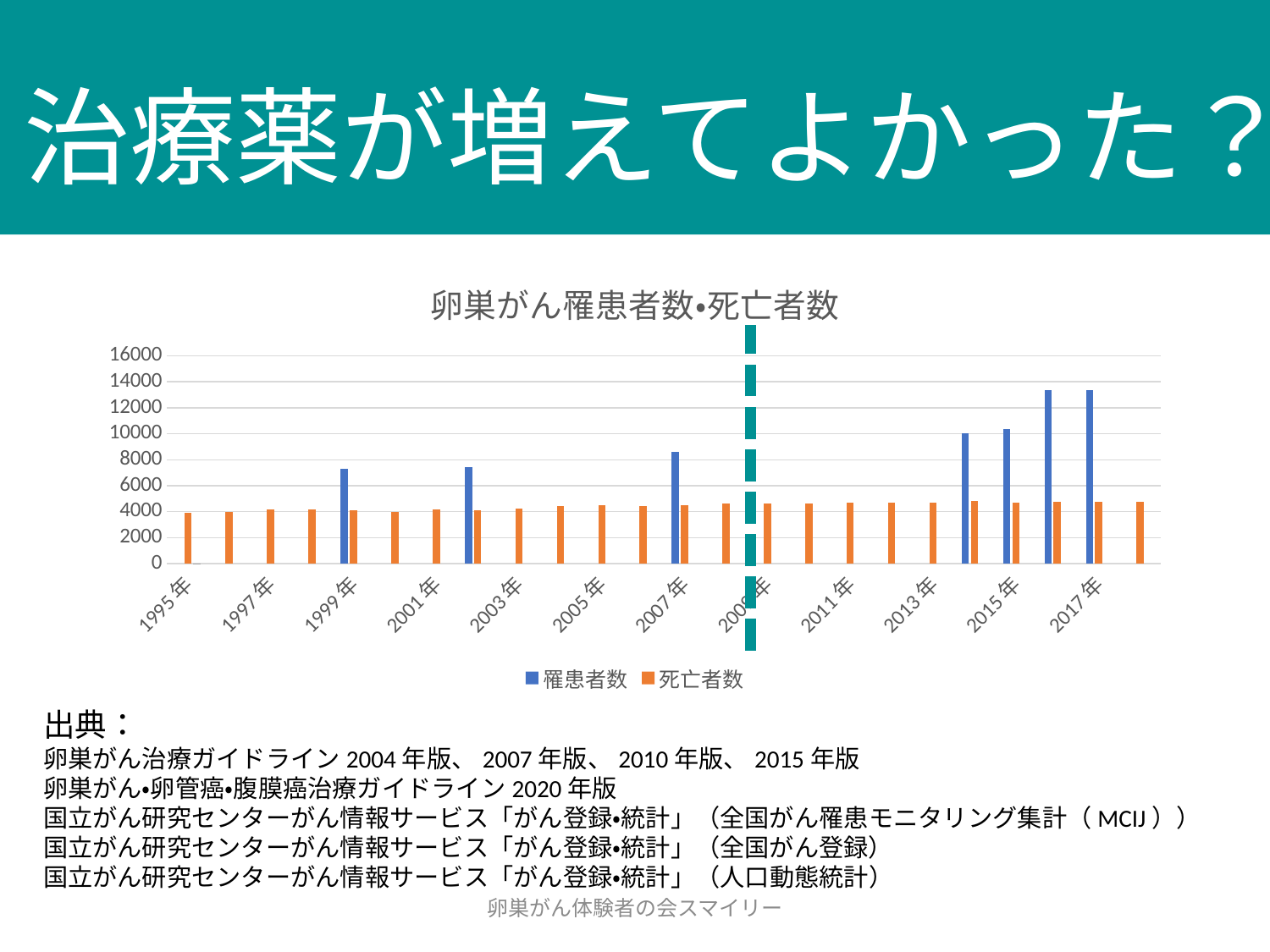

# 治療薬が増えてよかった？

[unsupported chart]

出典：
卵巣がん治療ガイドライン2004年版、2007年版、2010年版、2015年版
卵巣がん・卵管癌・腹膜癌治療ガイドライン2020年版
国立がん研究センターがん情報サービス「がん登録・統計」（全国がん罹患モニタリング集計（MCIJ））
国立がん研究センターがん情報サービス「がん登録・統計」（全国がん登録）
国立がん研究センターがん情報サービス「がん登録・統計」（人口動態統計）
卵巣がん体験者の会スマイリー